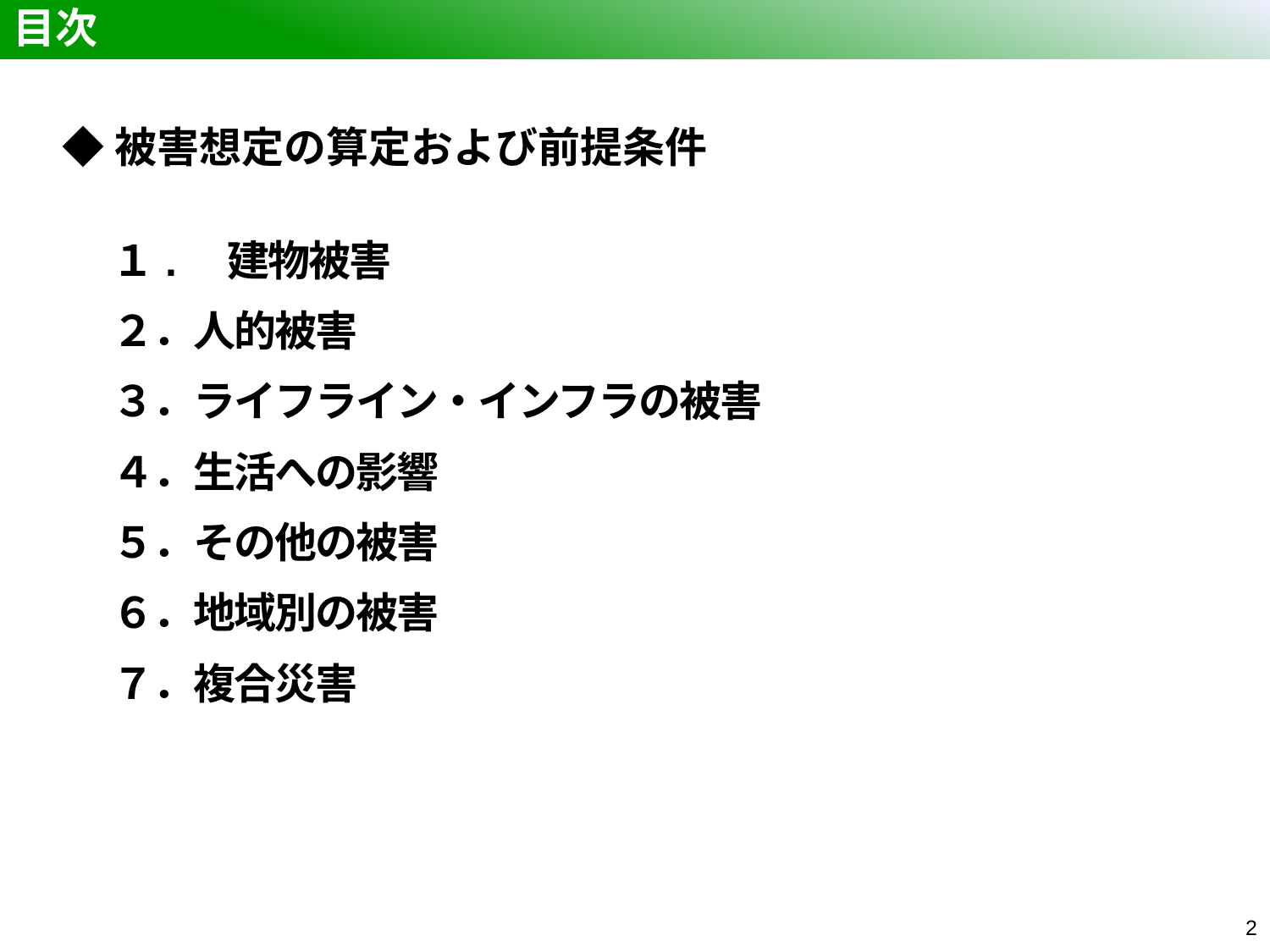

目次
# 目次
◆被害想定の算定および前提条件
１.　建物被害
２．人的被害
３．ライフライン・インフラの被害
４．生活への影響
５．その他の被害
６．地域別の被害
７．複合災害
2